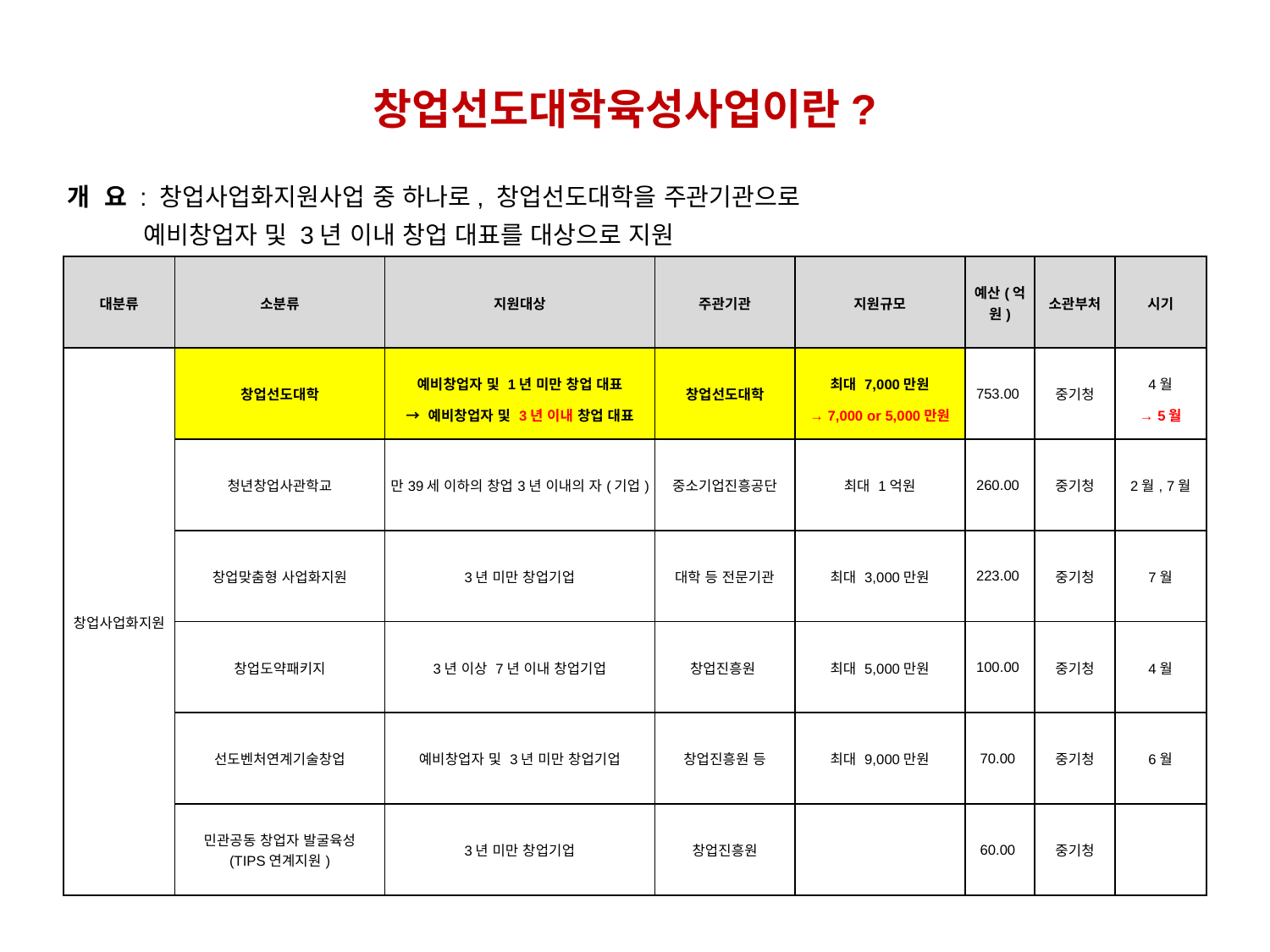

창업선도대학육성사업이란?
개  요 : 창업사업화지원사업 중 하나로, 창업선도대학을 주관기관으로
          예비창업자 및 3년 이내 창업 대표를 대상으로 지원
| 대분류 | 소분류 | 지원대상 | 주관기관 | 지원규모 | 예산(억원) | 소관부처 | 시기 |
| --- | --- | --- | --- | --- | --- | --- | --- |
| 창업사업화지원 | 창업선도대학 | 예비창업자 및 1년 미만 창업 대표 → 예비창업자 및 3년 이내 창업 대표 | 창업선도대학 | 최대 7,000만원 → 7,000 or 5,000만원 | 753.00 | 중기청 | 4월 → 5월 |
|  | 청년창업사관학교 | 만39세 이하의 창업3년 이내의 자(기업) | 중소기업진흥공단 | 최대 1억원 | 260.00 | 중기청 | 2월, 7월 |
|  | 창업맞춤형 사업화지원 | 3년 미만 창업기업 | 대학 등 전문기관 | 최대 3,000만원 | 223.00 | 중기청 | 7월 |
|  | 창업도약패키지 | 3년 이상 7년 이내 창업기업 | 창업진흥원 | 최대 5,000만원 | 100.00 | 중기청 | 4월 |
|  | 선도벤처연계기술창업 | 예비창업자 및 3년 미만 창업기업 | 창업진흥원 등 | 최대 9,000만원 | 70.00 | 중기청 | 6월 |
|  | 민관공동 창업자 발굴육성 (TIPS연계지원) | 3년 미만 창업기업 | 창업진흥원 |  | 60.00 | 중기청 |  |